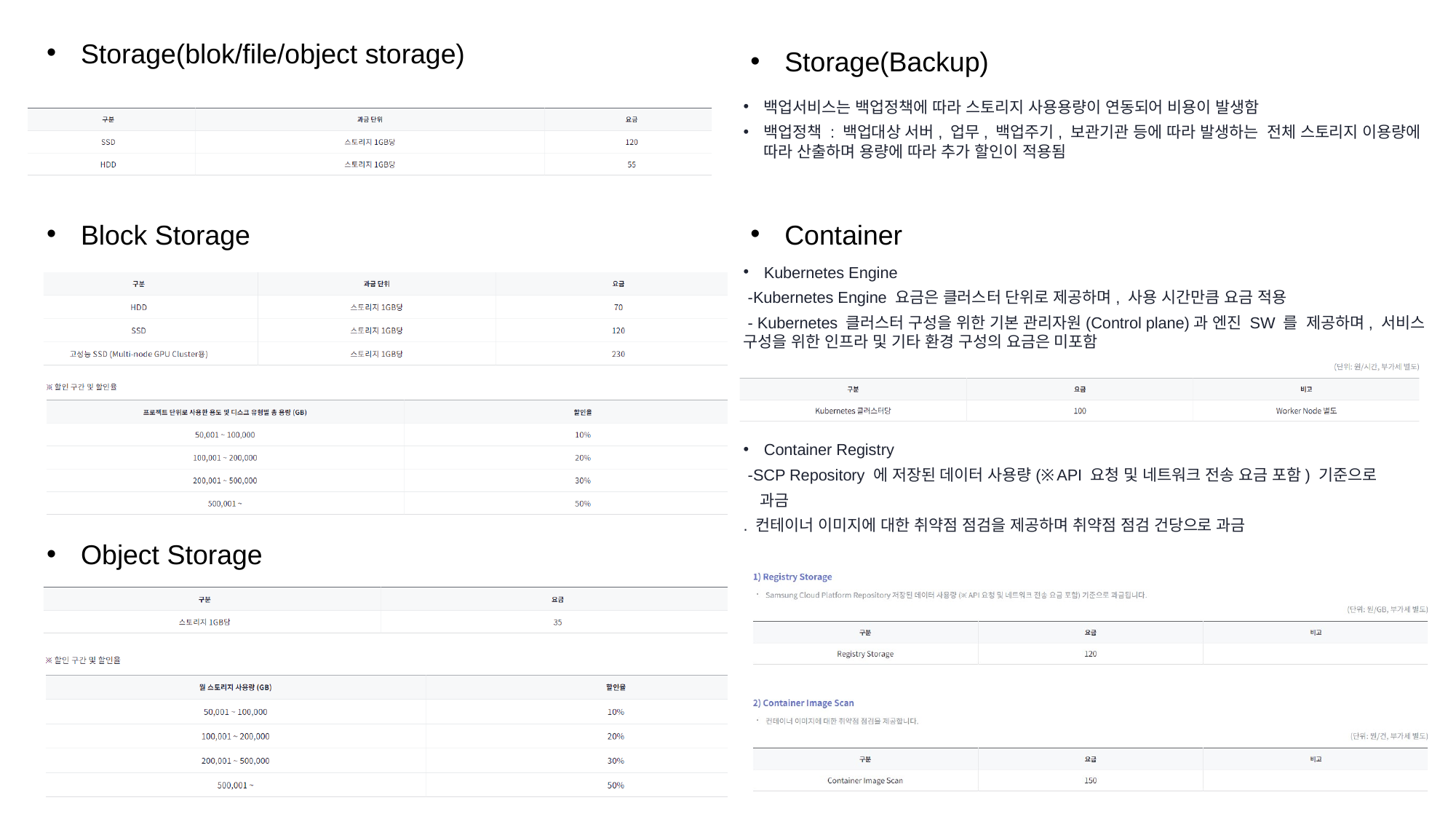

Storage(blok/file/object storage)
Storage(Backup)
백업서비스는 백업정책에 따라 스토리지 사용용량이 연동되어 비용이 발생함
백업정책 : 백업대상 서버, 업무, 백업주기, 보관기관 등에 따라 발생하는  전체 스토리지 이용량에 따라 산출하며 용량에 따라 추가 할인이 적용됨

Block Storage
Container
Kubernetes Engine
 -Kubernetes Engine 요금은 클러스터 단위로 제공하며, 사용 시간만큼 요금 적용
 - Kubernetes 클러스터 구성을 위한 기본 관리자원(Control plane)과 엔진 SW 를  제공하며, 서비스 구성을 위한 인프라 및 기타 환경 구성의 요금은 미포함

Container Registry
 -SCP Repository 에 저장된 데이터 사용량(※API 요청 및 네트워크 전송 요금 포함) 기준으로
   과금
. 컨테이너 이미지에 대한 취약점 점검을 제공하며 취약점 점검 건당으로 과금

Object Storage